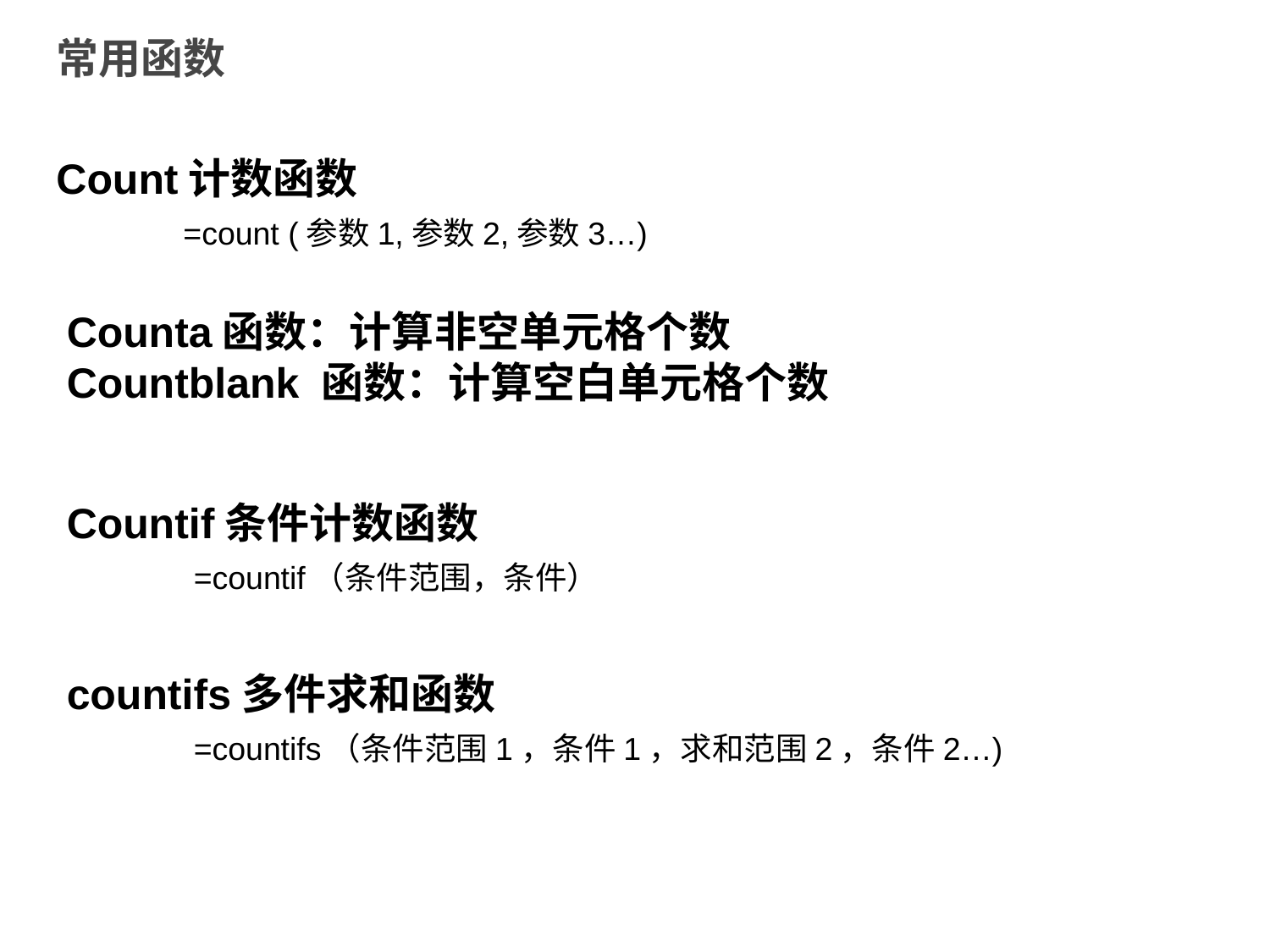

# 常用函数
Count计数函数
	=count (参数1,参数2,参数3…)

Counta函数：计算非空单元格个数
Countblank 函数：计算空白单元格个数
Countif条件计数函数
	=countif（条件范围，条件）

countifs多件求和函数
	=countifs（条件范围1，条件1，求和范围2，条件2…)